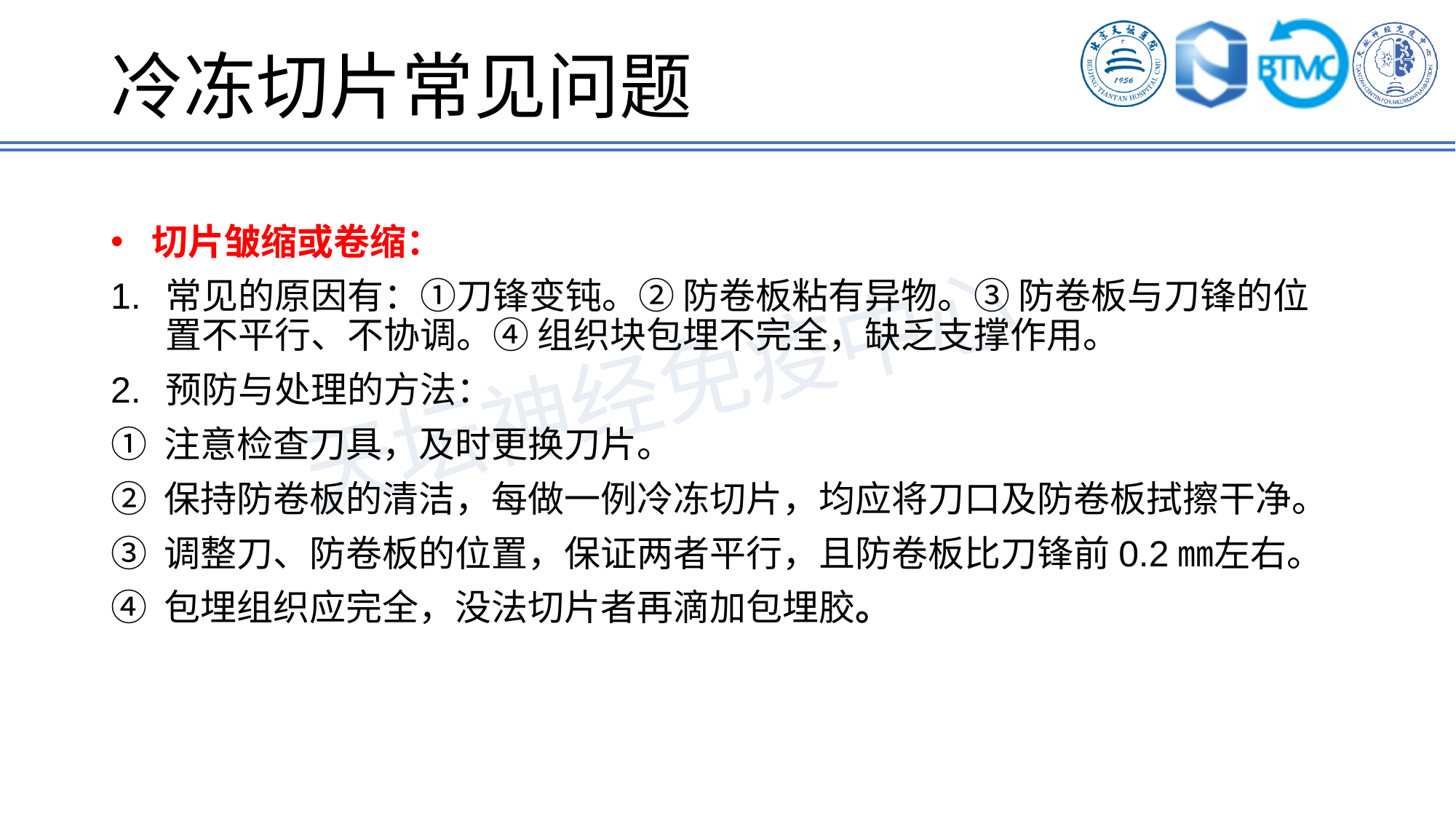

冷冻切片常见问题
切片皱缩或卷缩：
常见的原因有：①刀锋变钝。② 防卷板粘有异物。③ 防卷板与刀锋的位置不平行、不协调。④ 组织块包埋不完全，缺乏支撑作用。
预防与处理的方法：
① 注意检查刀具，及时更换刀片。
② 保持防卷板的清洁，每做一例冷冻切片，均应将刀口及防卷板拭擦干净。
③ 调整刀、防卷板的位置，保证两者平行，且防卷板比刀锋前0.2㎜左右。
④ 包埋组织应完全，没法切片者再滴加包埋胶。